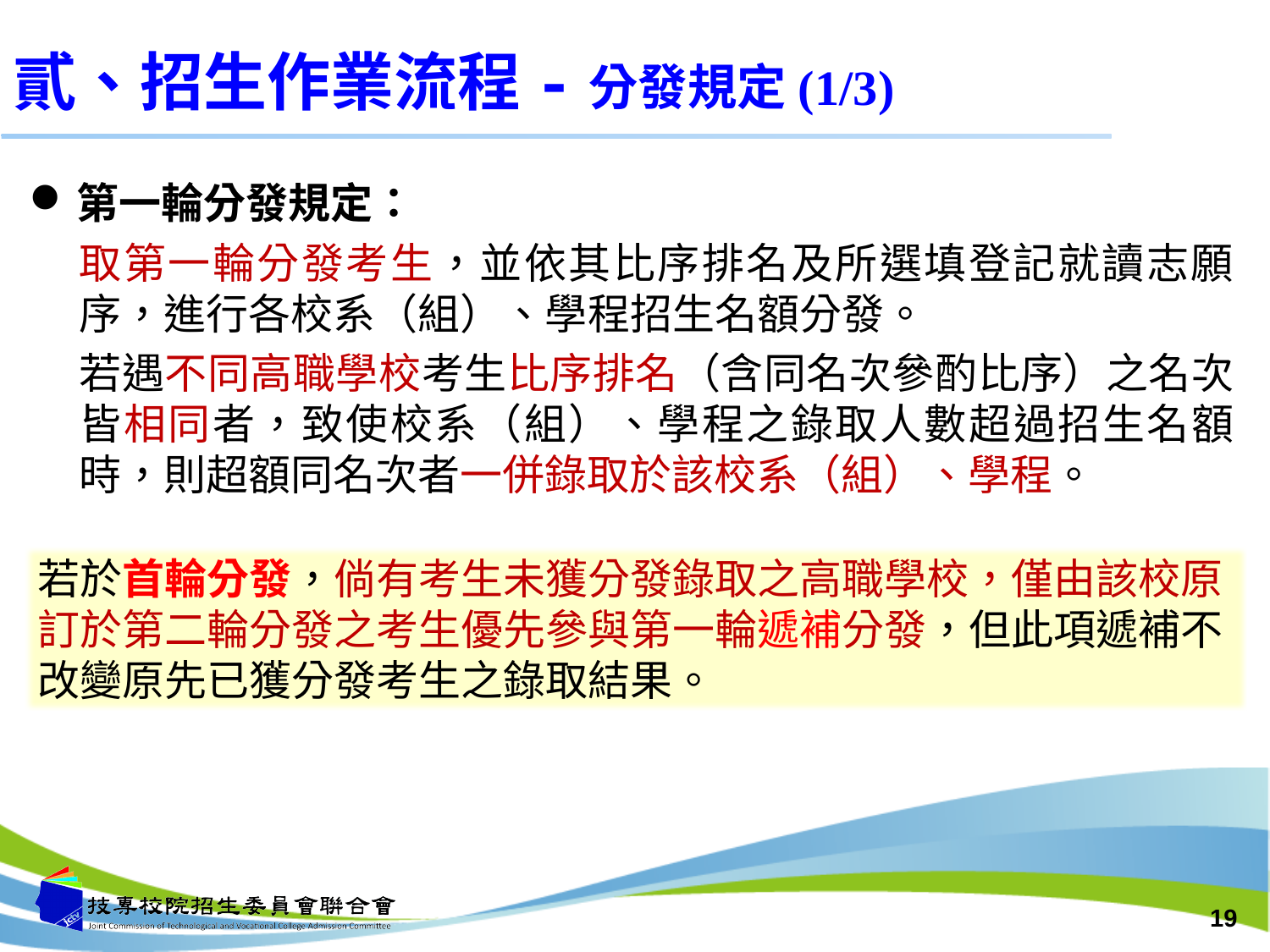

# 貳、招生作業流程-分發規定(1/3)
第一輪分發規定：
取第一輪分發考生，並依其比序排名及所選填登記就讀志願序，進行各校系（組）、學程招生名額分發。
若遇不同高職學校考生比序排名（含同名次參酌比序）之名次皆相同者，致使校系（組）、學程之錄取人數超過招生名額時，則超額同名次者一併錄取於該校系（組）、學程。

若於首輪分發，倘有考生未獲分發錄取之高職學校，僅由該校原訂於第二輪分發之考生優先參與第一輪遞補分發，但此項遞補不改變原先已獲分發考生之錄取結果。
19